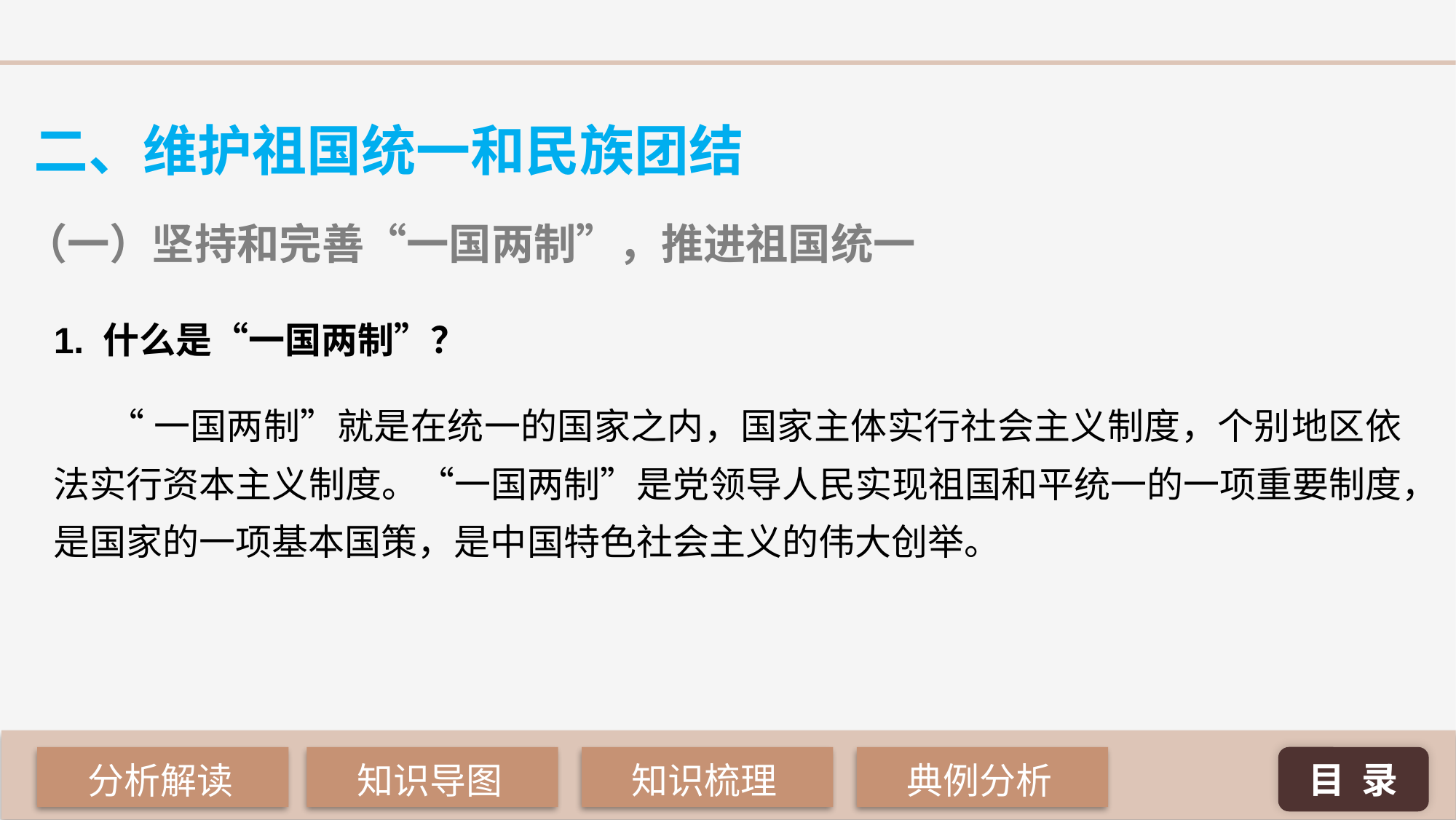

二、维护祖国统一和民族团结
（一）坚持和完善“一国两制”，推进祖国统一
1. 什么是“一国两制”？
“一国两制”就是在统一的国家之内，国家主体实行社会主义制度，个别地区依法实行资本主义制度。“一国两制”是党领导人民实现祖国和平统一的一项重要制度，是国家的一项基本国策，是中国特色社会主义的伟大创举。